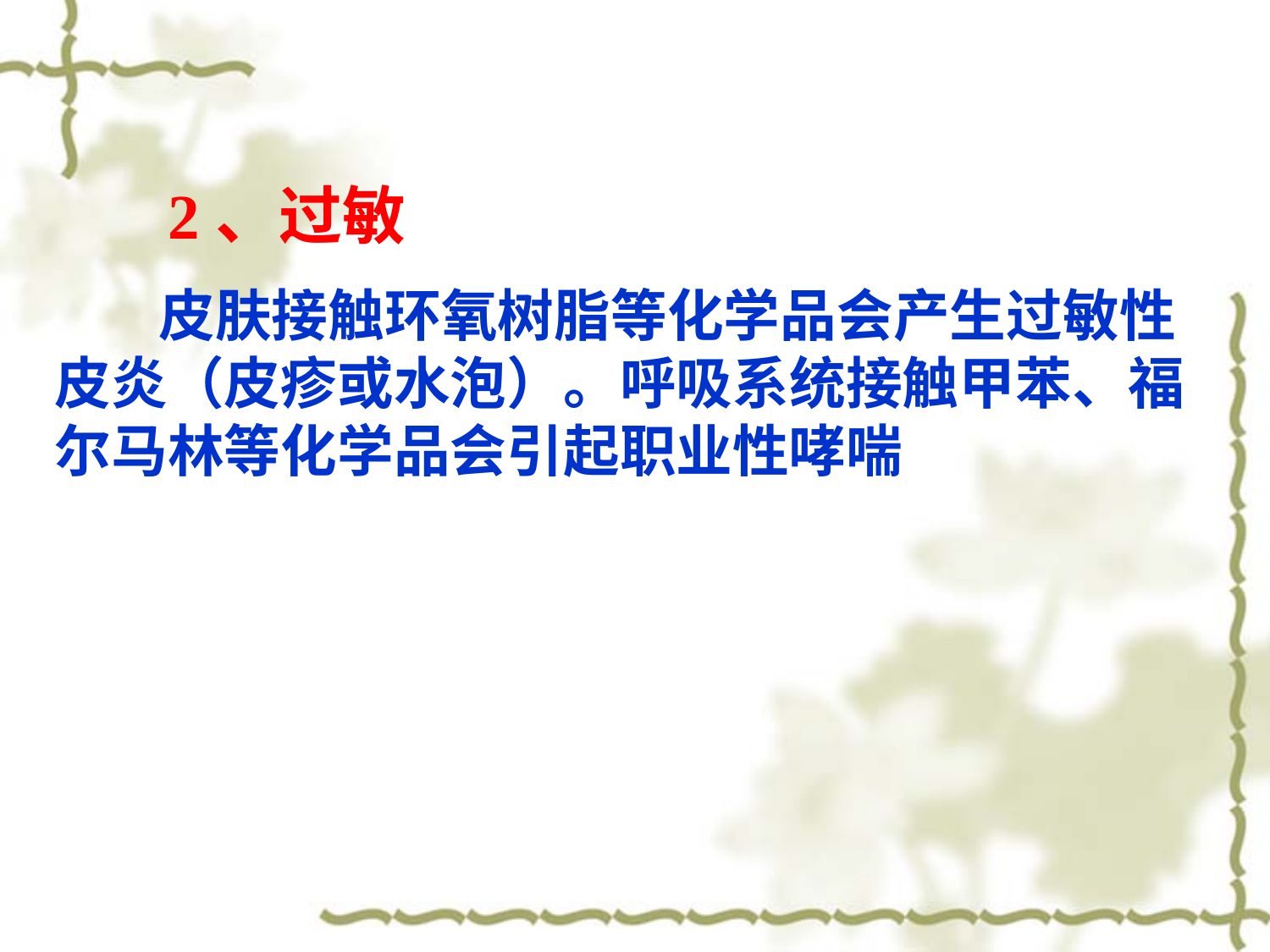

2、过敏
       皮肤接触环氧树脂等化学品会产生过敏性皮炎（皮疹或水泡）。呼吸系统接触甲苯、福尔马林等化学品会引起职业性哮喘
60